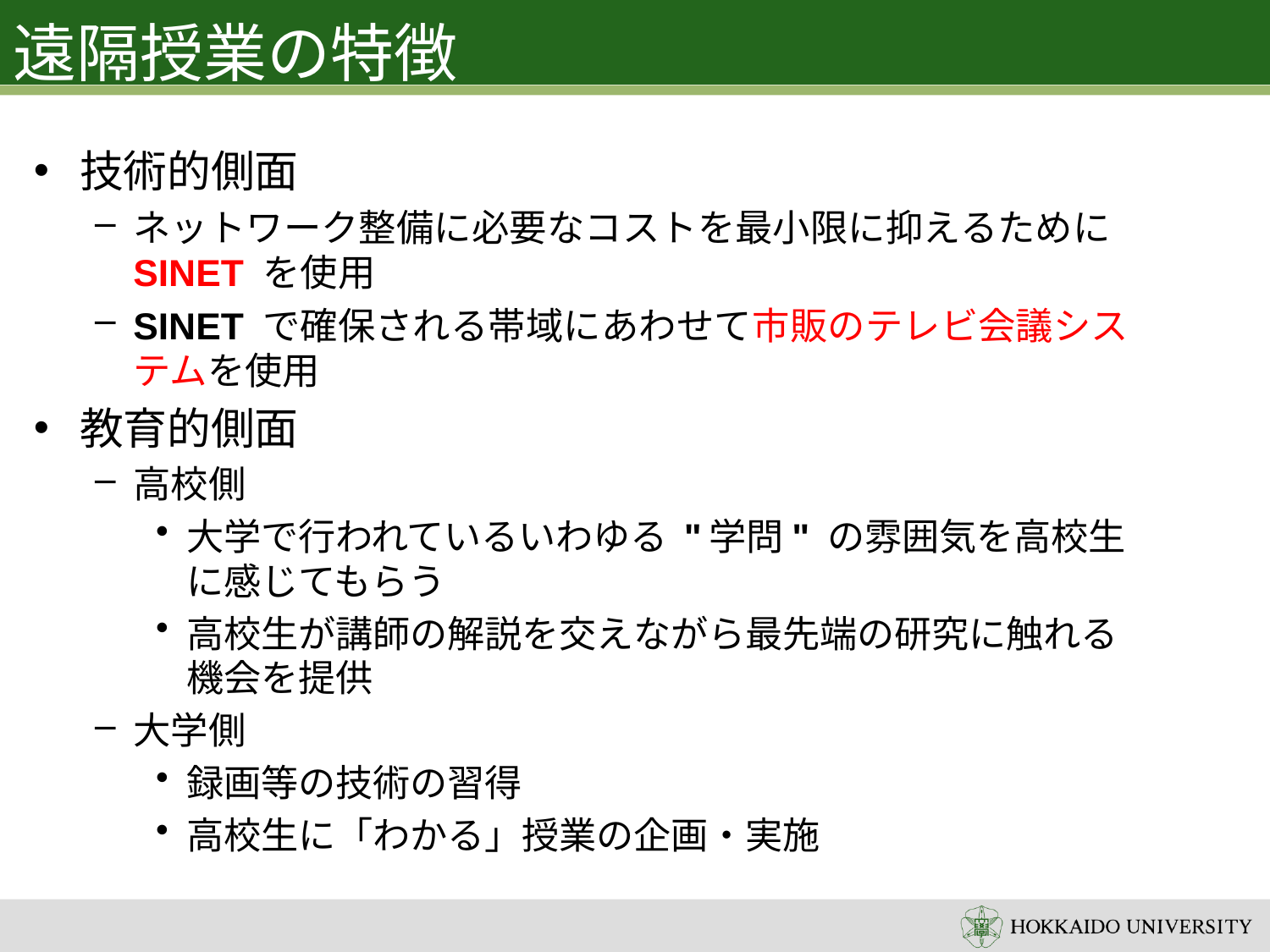

# 遠隔授業の特徴
技術的側面
ネットワーク整備に必要なコストを最小限に抑えるために SINET を使用
SINET で確保される帯域にあわせて市販のテレビ会議システムを使用
教育的側面
高校側
大学で行われているいわゆる "学問" の雰囲気を高校生に感じてもらう
高校生が講師の解説を交えながら最先端の研究に触れる機会を提供
大学側
録画等の技術の習得
高校生に「わかる」授業の企画・実施